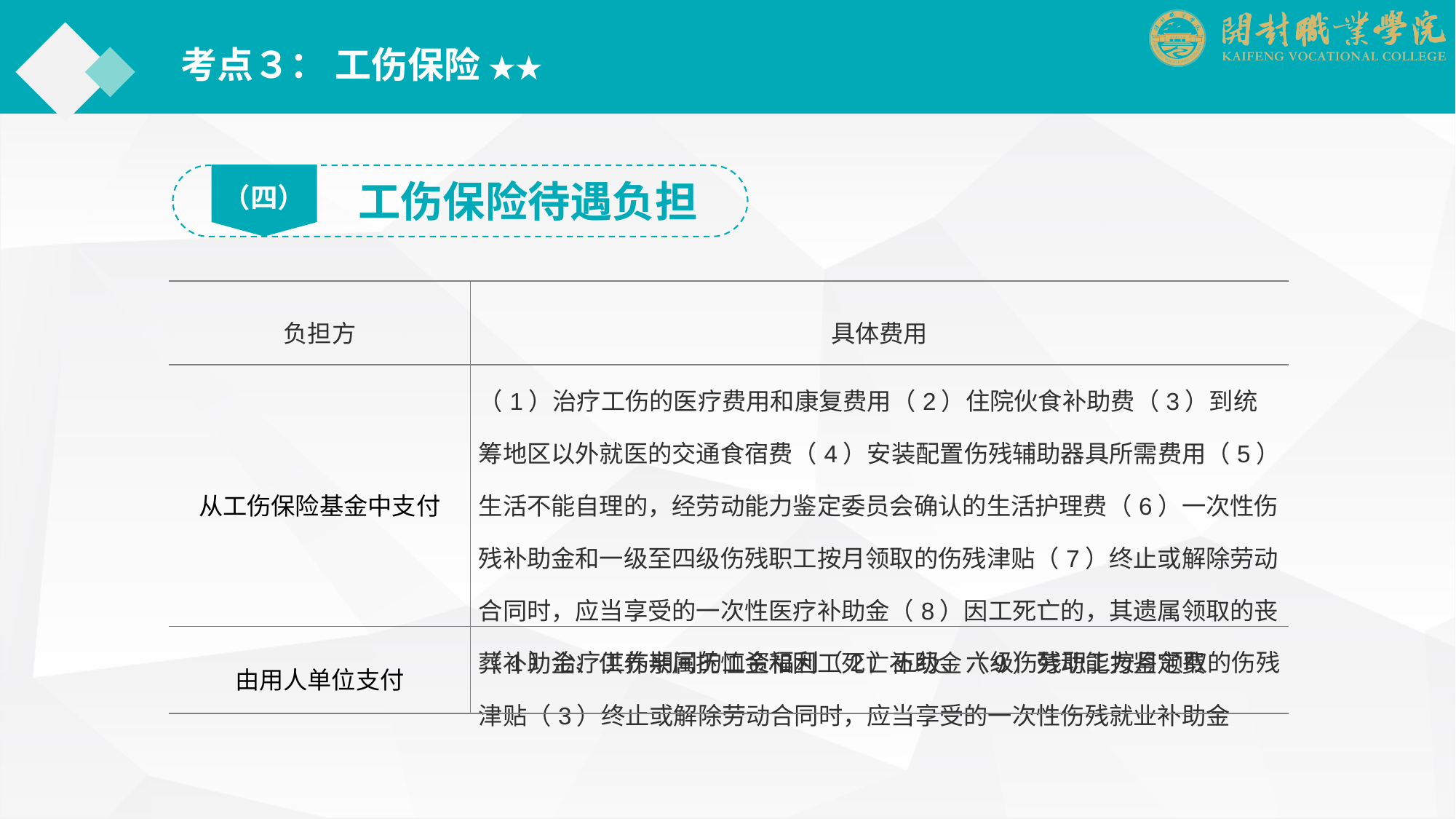

考点３： 工伤保险 ★★
（四）

工伤保险待遇负担
| 负担方 | 具体费用 |
| --- | --- |
| 从工伤保险基金中支付 | （1）治疗工伤的医疗费用和康复费用（2）住院伙食补助费（3）到统筹地区以外就医的交通食宿费（4）安装配置伤残辅助器具所需费用（5）生活不能自理的，经劳动能力鉴定委员会确认的生活护理费（6）一次性伤残补助金和一级至四级伤残职工按月领取的伤残津贴（7）终止或解除劳动合同时，应当享受的一次性医疗补助金（8）因工死亡的，其遗属领取的丧葬补助金、供养亲属抚恤金和因工死亡补助金（9）劳动能力鉴定费 |
| 由用人单位支付 | （1）治疗工伤期间的工资福利（2）五级、六级伤残职工按月领取的伤残津贴（3）终止或解除劳动合同时，应当享受的一次性伤残就业补助金 |